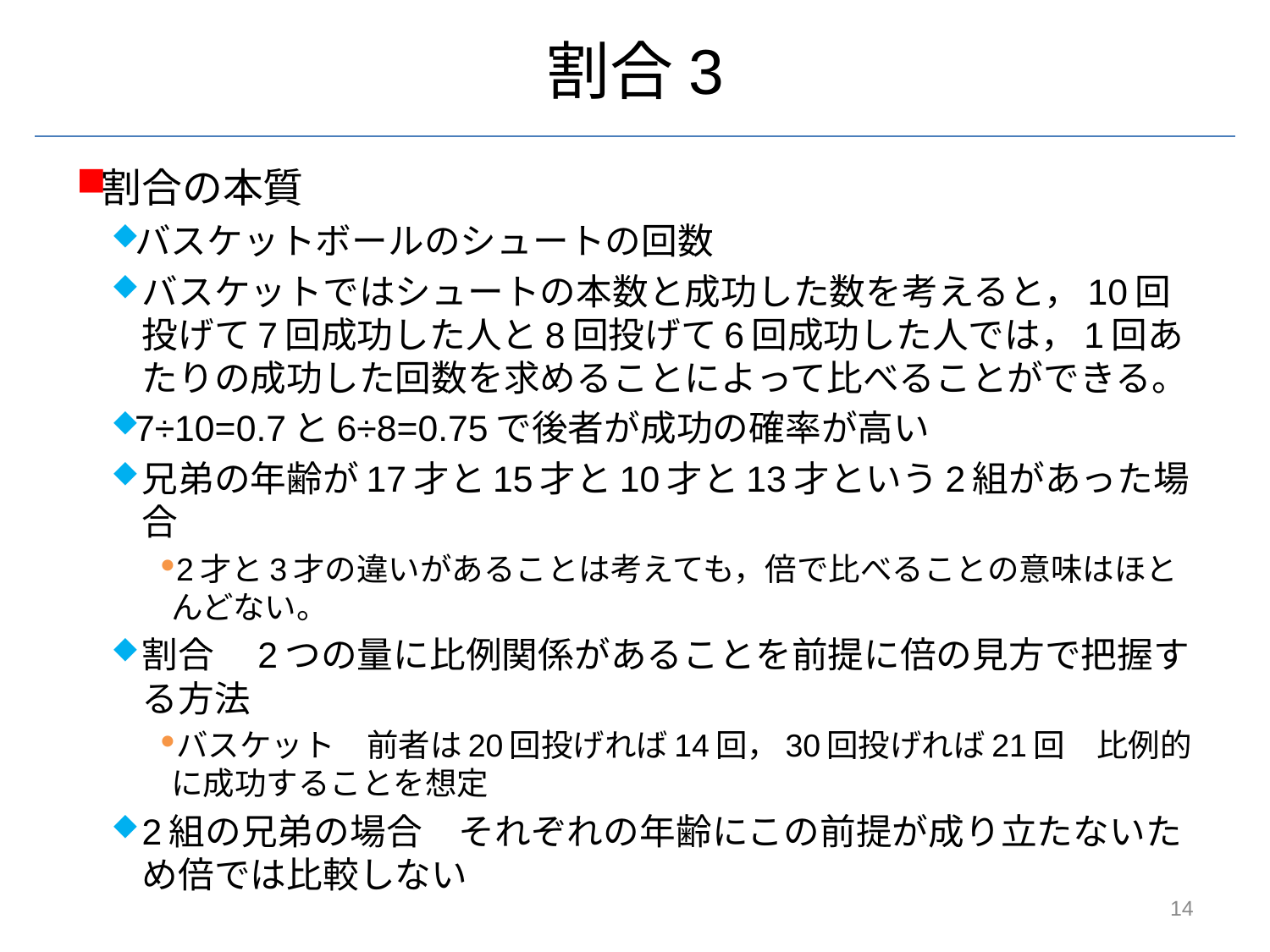

# 割合3
割合の本質
バスケットボールのシュートの回数
バスケットではシュートの本数と成功した数を考えると，10回投げて7回成功した人と8回投げて6回成功した人では，1回あたりの成功した回数を求めることによって比べることができる。
7÷10=0.7と6÷8=0.75で後者が成功の確率が高い
兄弟の年齢が17才と15才と10才と13才という2組があった場合
2才と3才の違いがあることは考えても，倍で比べることの意味はほとんどない。
割合　2つの量に比例関係があることを前提に倍の見方で把握する方法
バスケット　前者は20回投げれば14回，30回投げれば21回　比例的に成功することを想定
2組の兄弟の場合　それぞれの年齢にこの前提が成り立たないため倍では比較しない
14